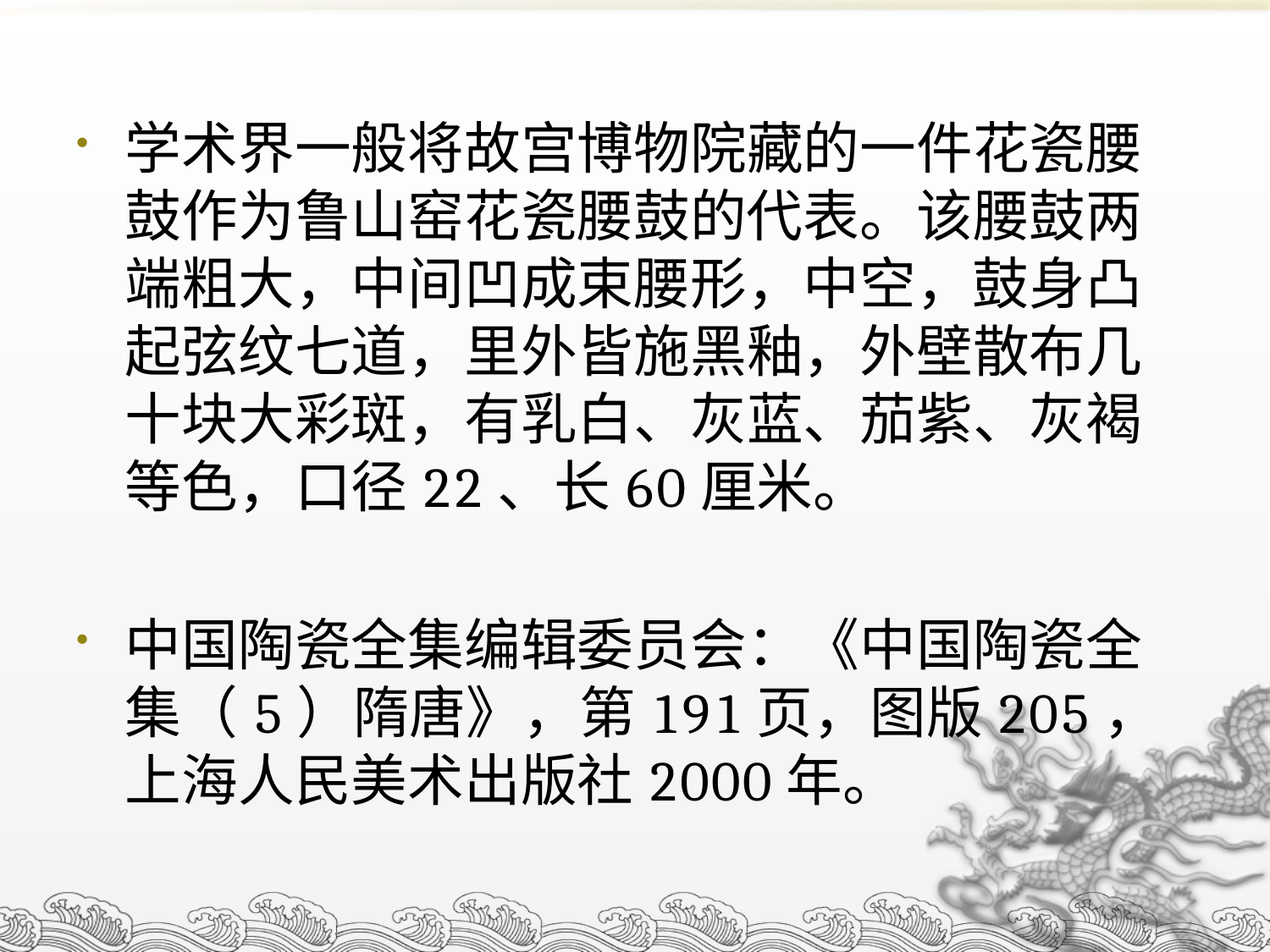

#
学术界一般将故宫博物院藏的一件花瓷腰鼓作为鲁山窑花瓷腰鼓的代表。该腰鼓两端粗大，中间凹成束腰形，中空，鼓身凸起弦纹七道，里外皆施黑釉，外壁散布几十块大彩斑，有乳白、灰蓝、茄紫、灰褐等色，口径22、长60厘米。

中国陶瓷全集编辑委员会：《中国陶瓷全集（5）隋唐》，第191页，图版205，上海人民美术出版社2000年。